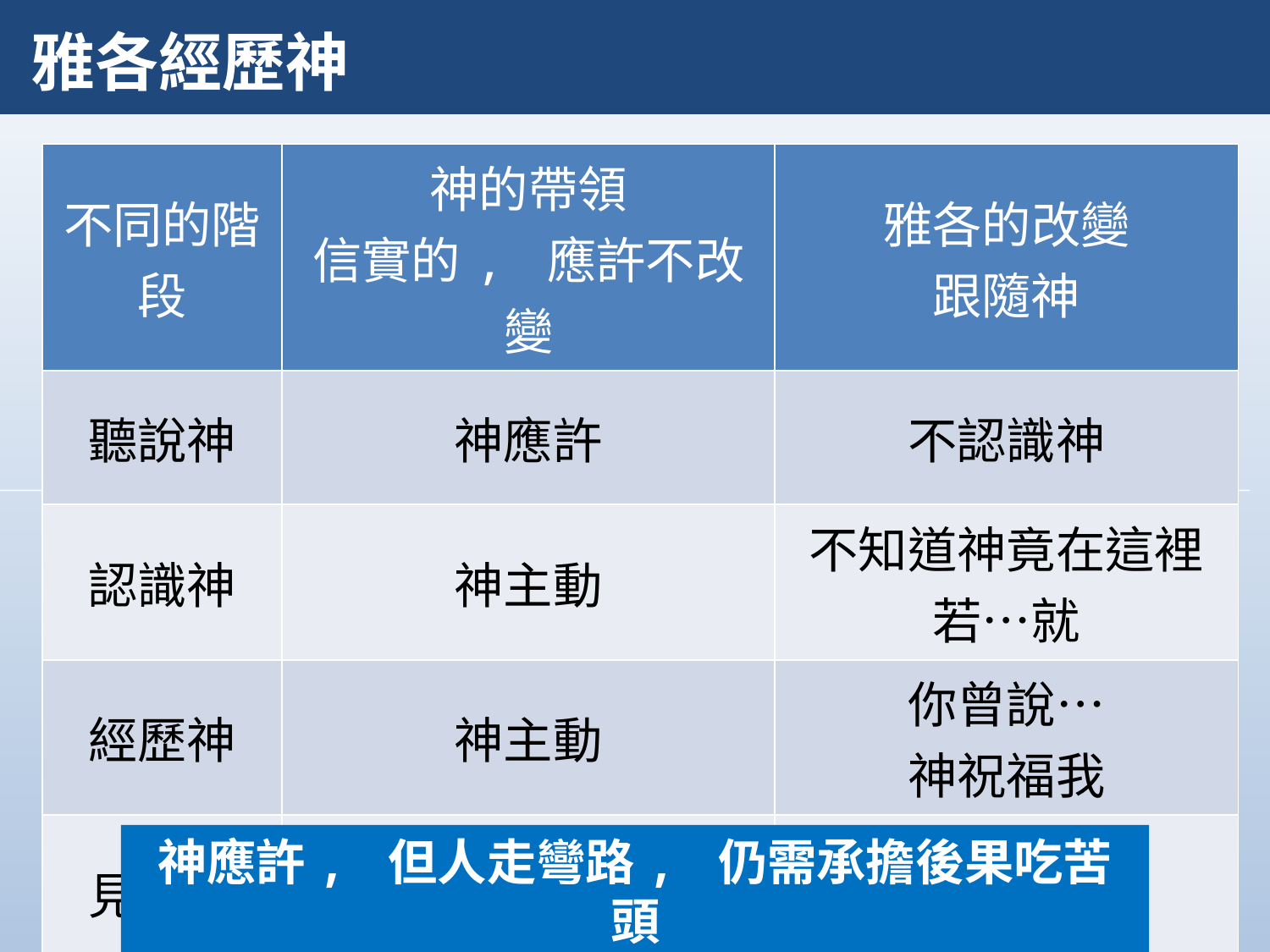

# 雅各經歷神
| 不同的階段 | 神的帶領 信實的, 應許不改變 | 雅各的改變 跟隨神 |
| --- | --- | --- |
| 聽說神 | 神應許 | 不認識神 |
| 認識神 | 神主動 | 不知道神竟在這裡 若…就 |
| 經歷神 | 神主動 | 你曾說… 神祝福我 |
| 見證神 | 神應許不改變 | 人主動 為他人祝福 |
神應許, 但人走彎路, 仍需承擔後果吃苦頭